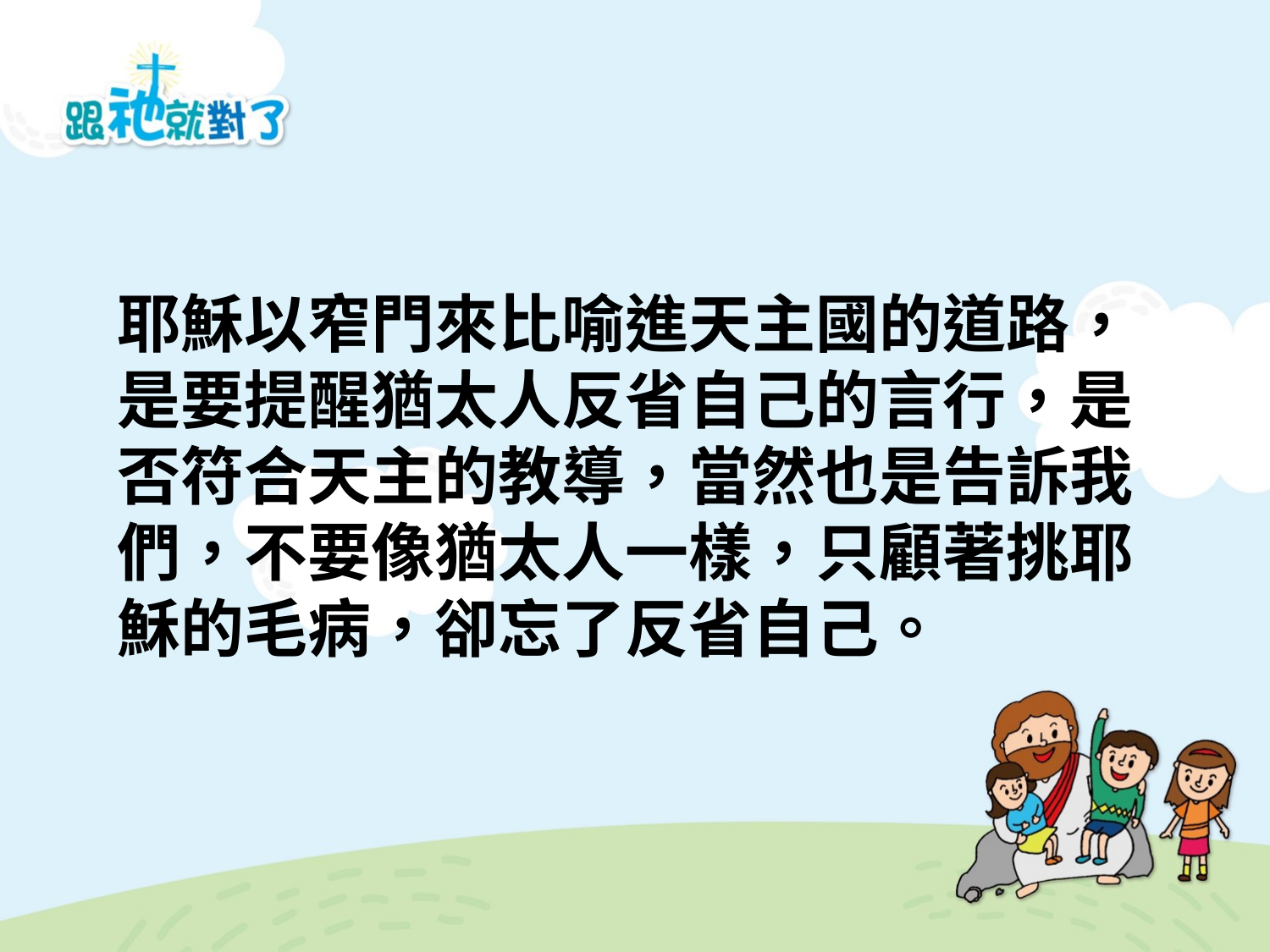

耶穌以窄門來比喻進天主國的道路，是要提醒猶太人反省自己的言行，是否符合天主的教導，當然也是告訴我們，不要像猶太人一樣，只顧著挑耶穌的毛病，卻忘了反省自己。